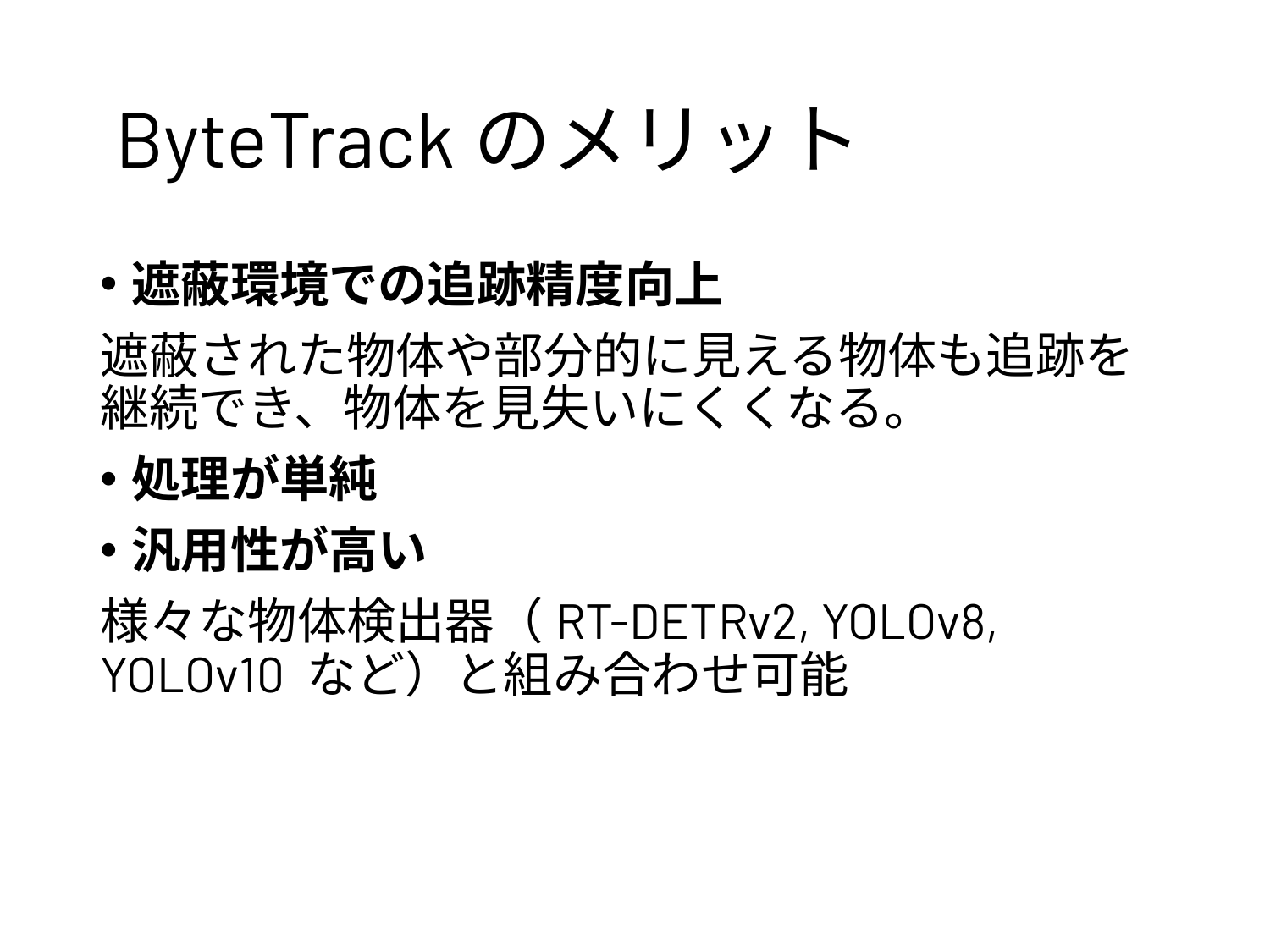

# ByteTrackのメリット
遮蔽環境での追跡精度向上
遮蔽された物体や部分的に見える物体も追跡を継続でき、物体を見失いにくくなる。
処理が単純
汎用性が高い
様々な物体検出器（RT-DETRv2, YOLOv8, YOLOv10 など）と組み合わせ可能